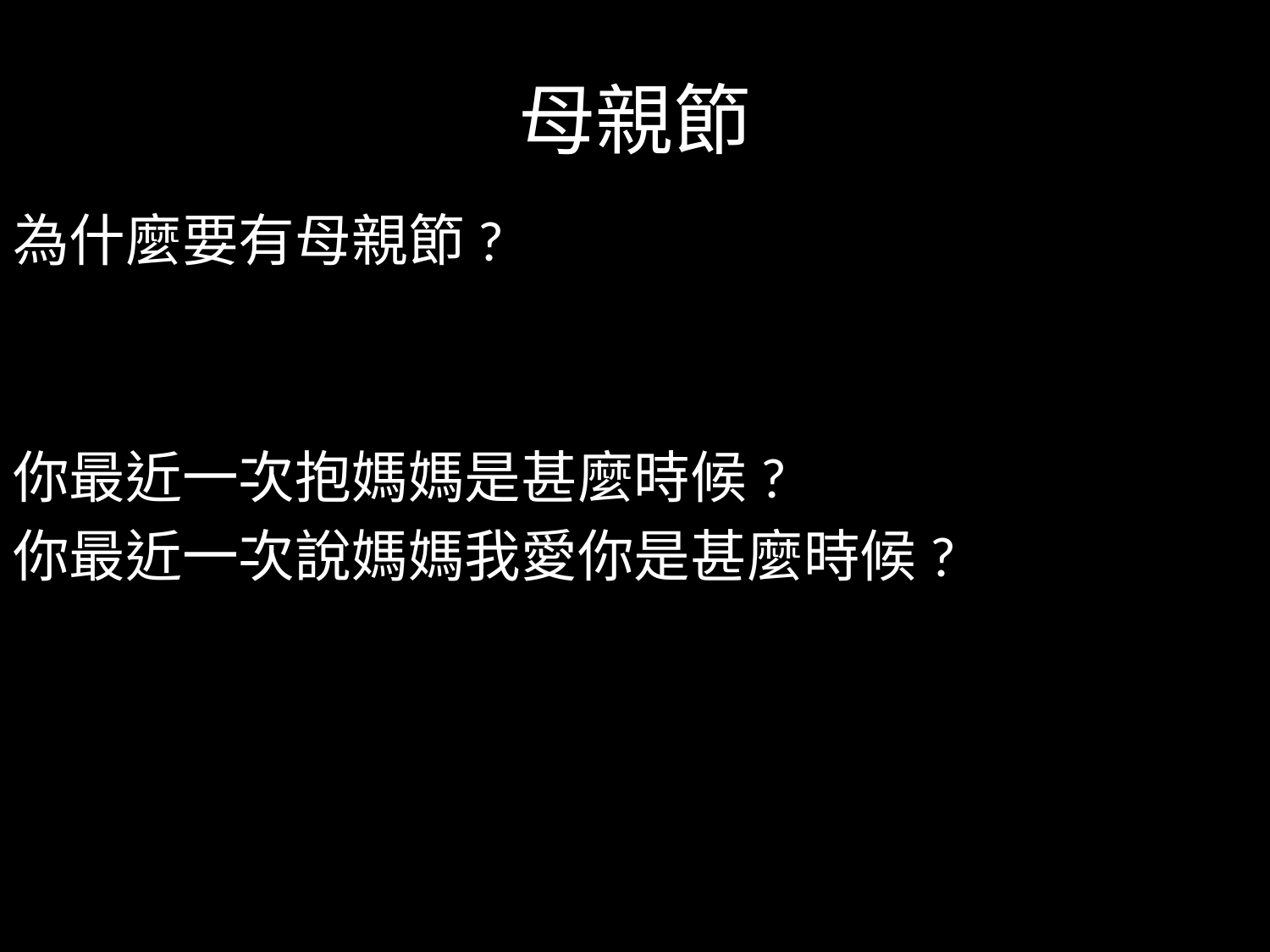

# 母親節
為什麼要有母親節?

你最近一次抱媽媽是甚麼時候?
你最近一次說媽媽我愛你是甚麼時候?